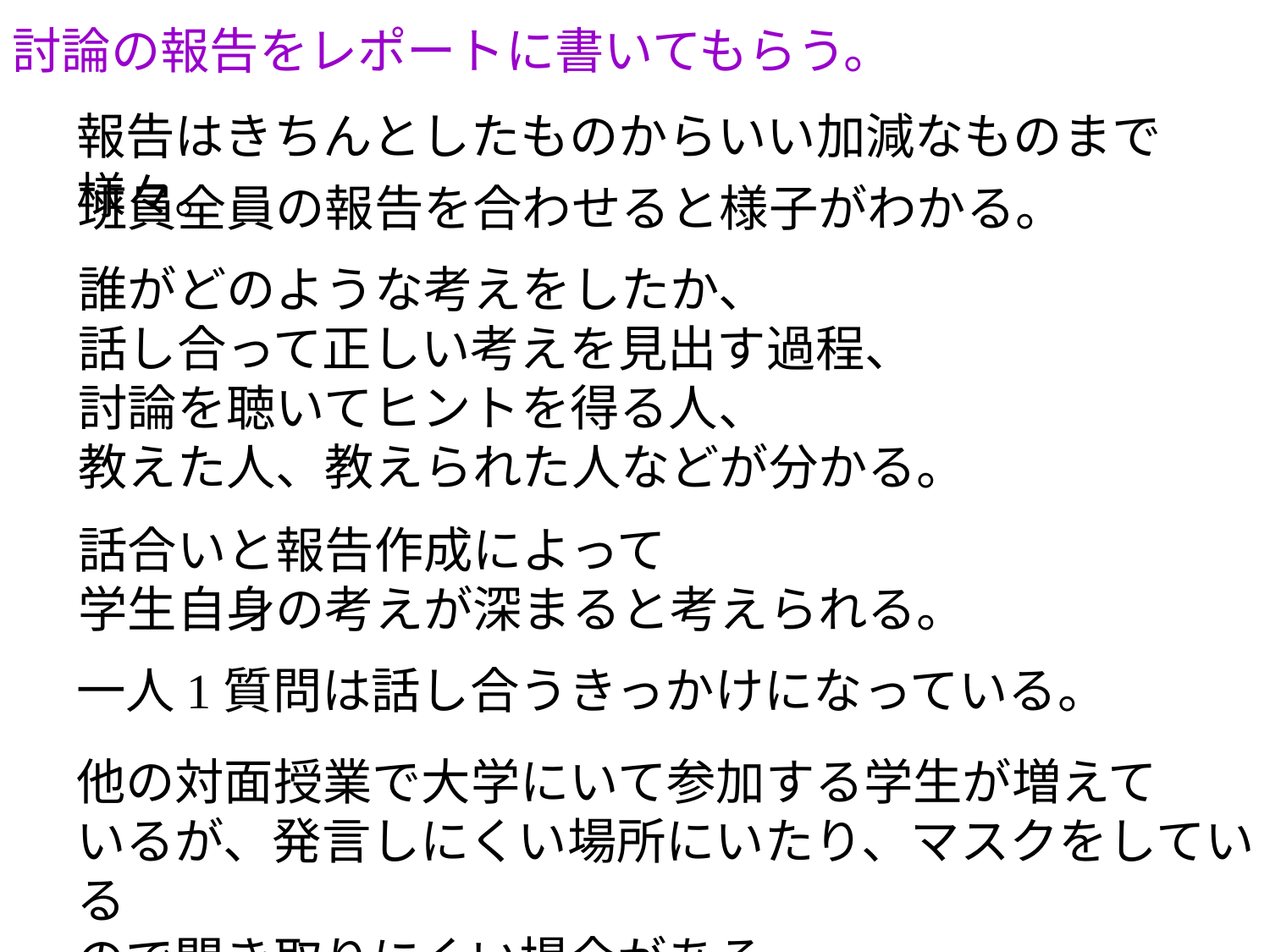

討論の報告をレポートに書いてもらう。
報告はきちんとしたものからいい加減なものまで様々。
班員全員の報告を合わせると様子がわかる。
誰がどのような考えをしたか、
話し合って正しい考えを見出す過程、
討論を聴いてヒントを得る人、
教えた人、教えられた人などが分かる。
話合いと報告作成によって
学生自身の考えが深まると考えられる。
一人1質問は話し合うきっかけになっている。
他の対面授業で大学にいて参加する学生が増えて
いるが、発言しにくい場所にいたり、マスクをしている
ので聞き取りにくい場合がある。